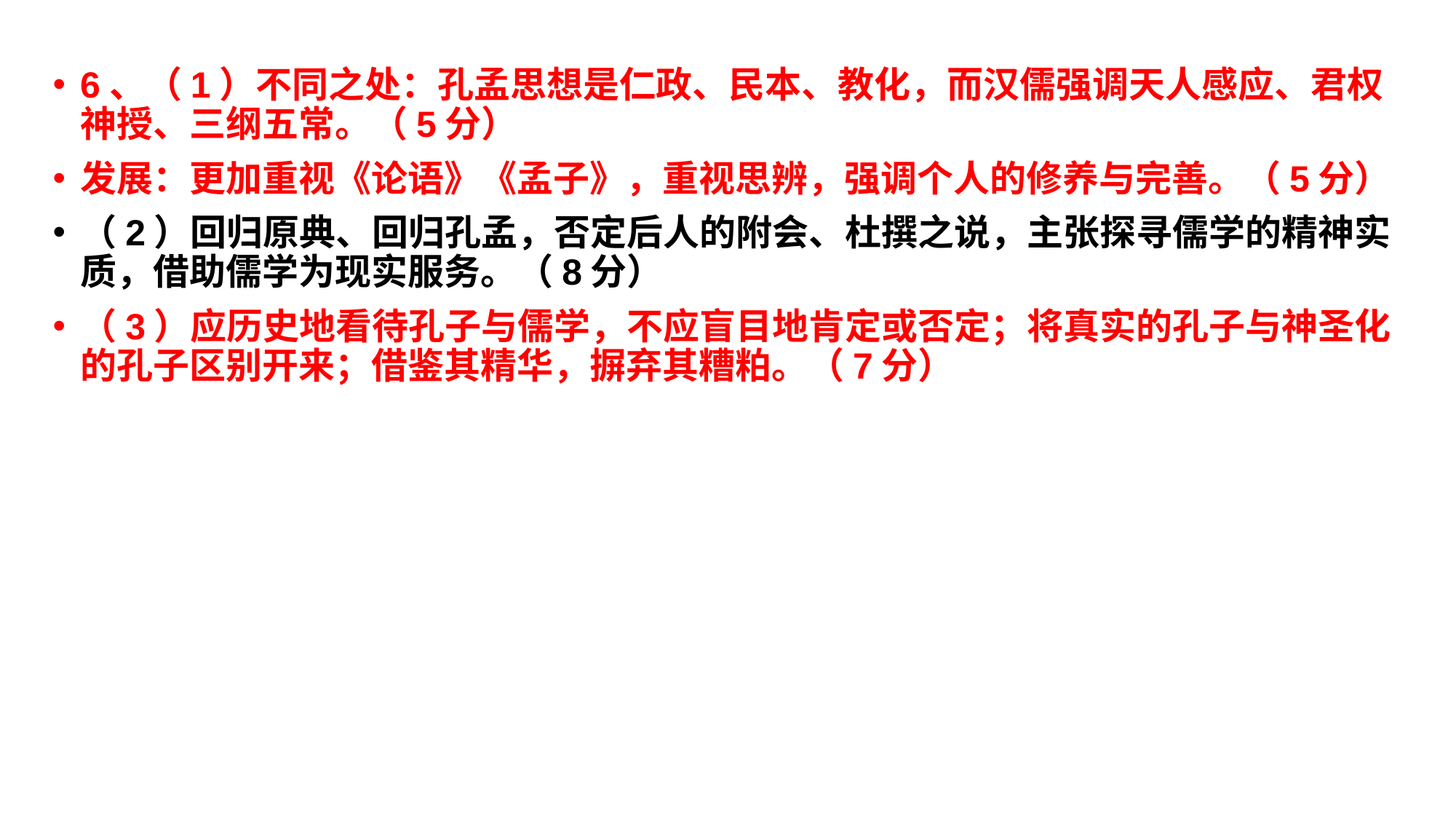

6、（1）不同之处：孔孟思想是仁政、民本、教化，而汉儒强调天人感应、君权神授、三纲五常。（5分）
发展：更加重视《论语》《孟子》，重视思辨，强调个人的修养与完善。（5分）
（2）回归原典、回归孔孟，否定后人的附会、杜撰之说，主张探寻儒学的精神实质，借助儒学为现实服务。（8分）
（3）应历史地看待孔子与儒学，不应盲目地肯定或否定；将真实的孔子与神圣化的孔子区别开来；借鉴其精华，摒弃其糟粕。（7分）